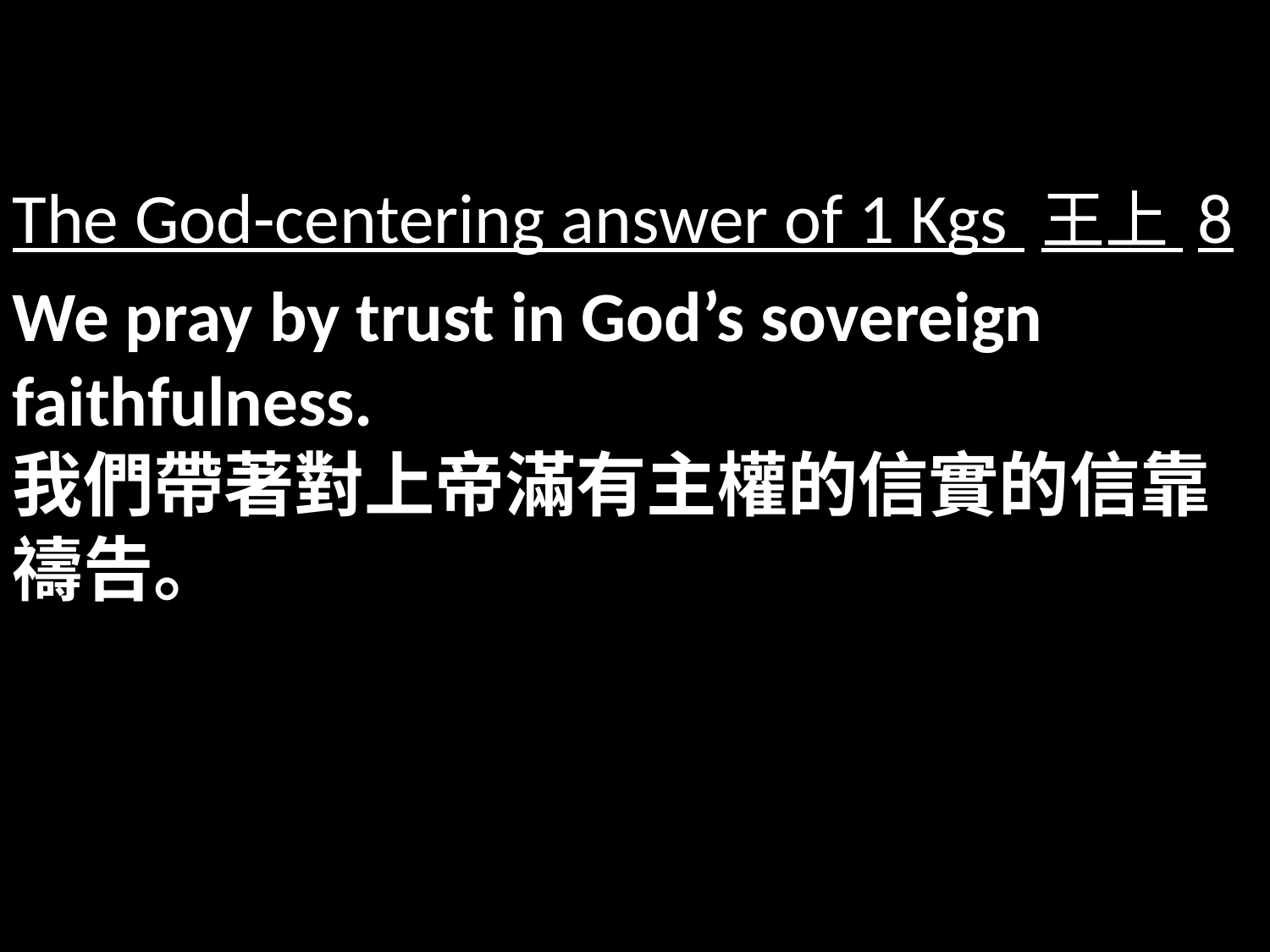

The God-centering answer of 1 Kgs 王上 8
We pray by trust in God’s sovereign faithfulness.
我們帶著對上帝滿有主權的信實的信靠禱告。